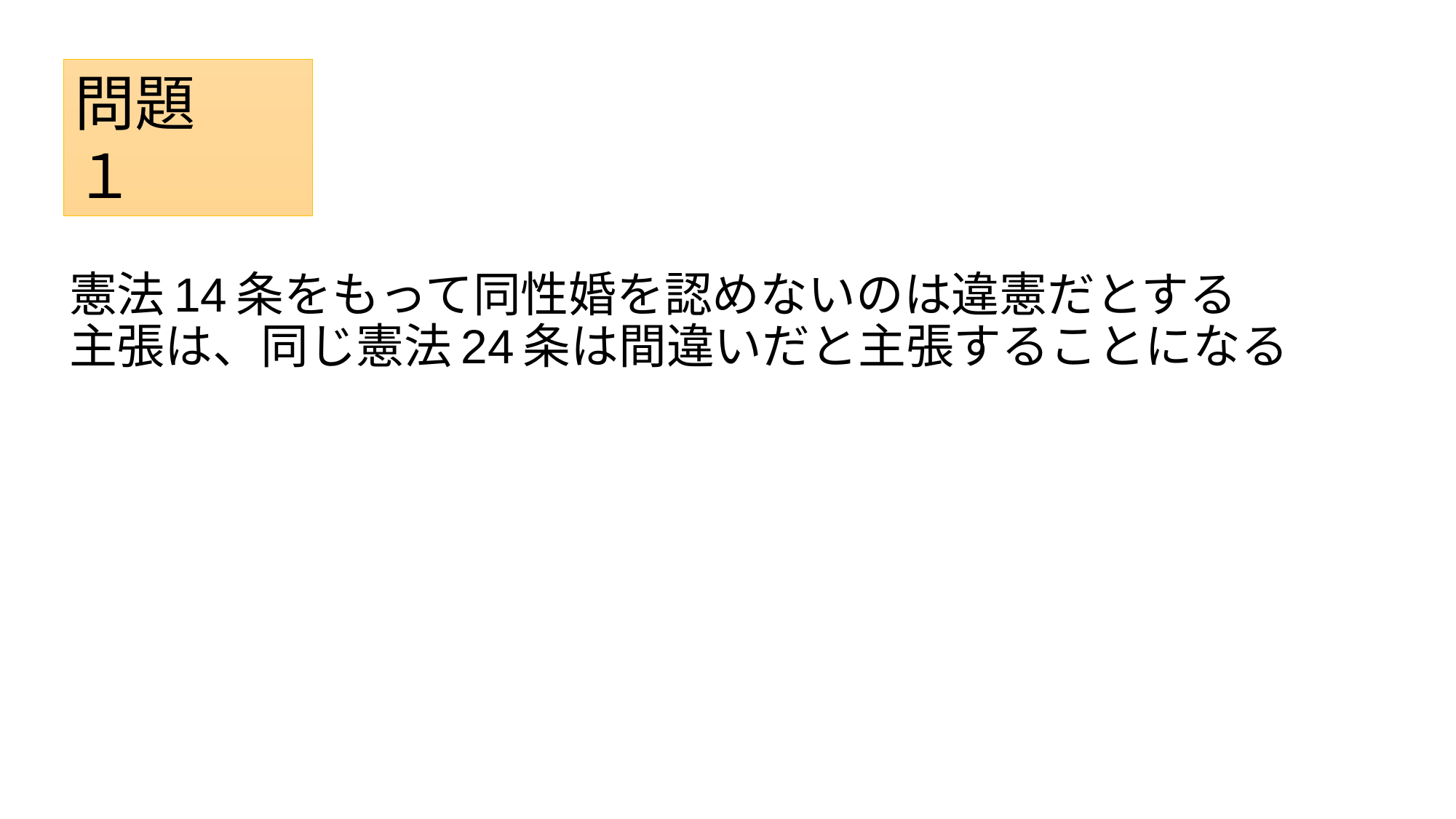

問題　１
# 憲法14条をもって同性婚を認めないのは違憲だとする 主張は、同じ憲法24条は間違いだと主張することになる